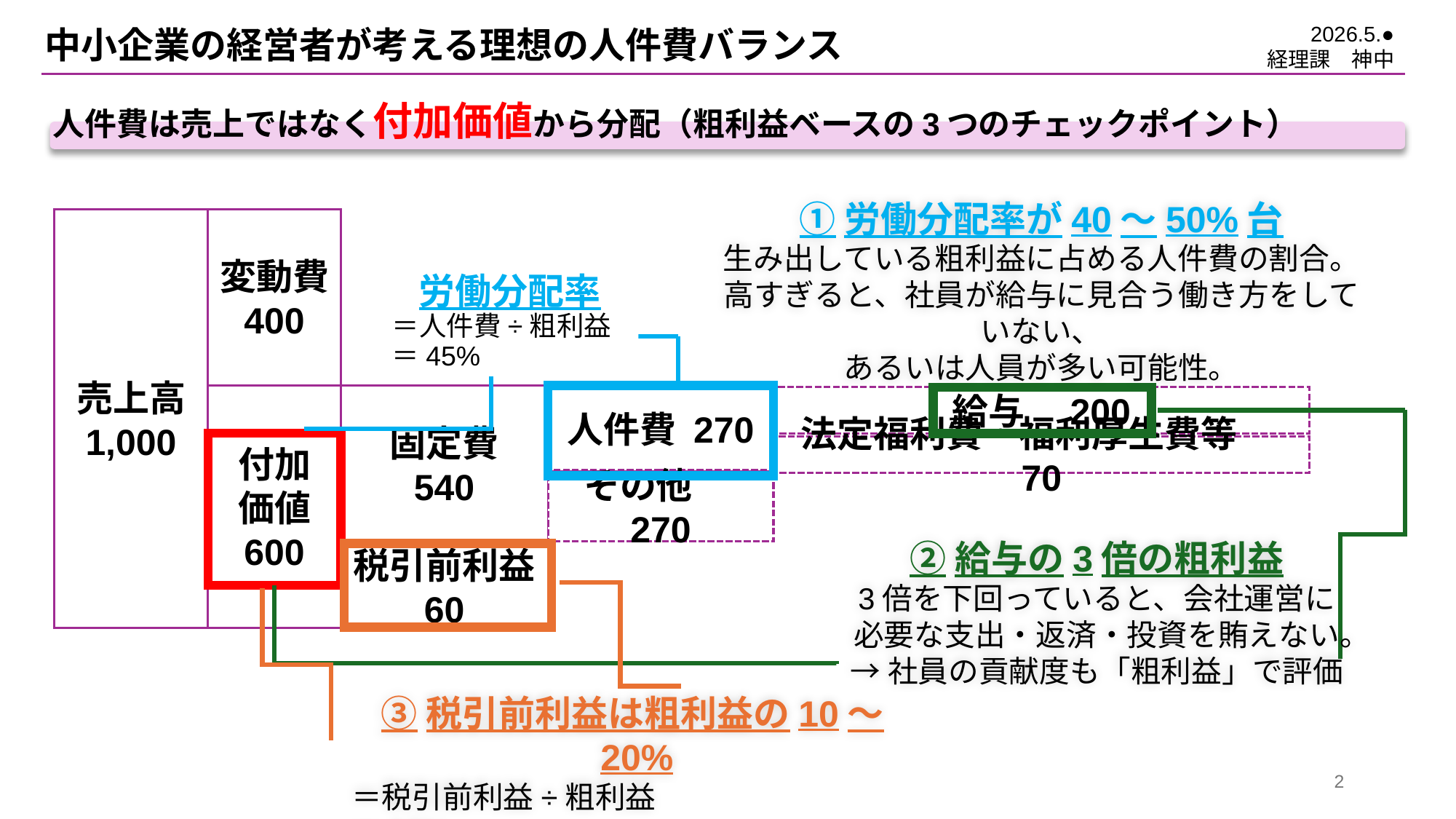

2026.5.●
経理課　神中
# 中小企業の経営者が考える理想の人件費バランス
人件費は売上ではなく付加価値から分配（粗利益ベースの3つのチェックポイント）

①労働分配率が40～50%台
生み出している粗利益に占める人件費の割合。
高すぎると、社員が給与に見合う働き方をしていない、
あるいは人員が多い可能性。
売上高
1,000
変動費
400
労働分配率
＝人件費÷粗利益
＝45%

固定費
540
付加
価値
600

人件費 270
給与　200

法定福利費・福利厚生費等　70
その他　270
②給与の3倍の粗利益
3倍を下回っていると、会社運営に
必要な支出・返済・投資を賄えない。
→社員の貢献度も「粗利益」で評価

税引前利益
60
③税引前利益は粗利益の10～20%
＝税引前利益÷粗利益
＝10%
2